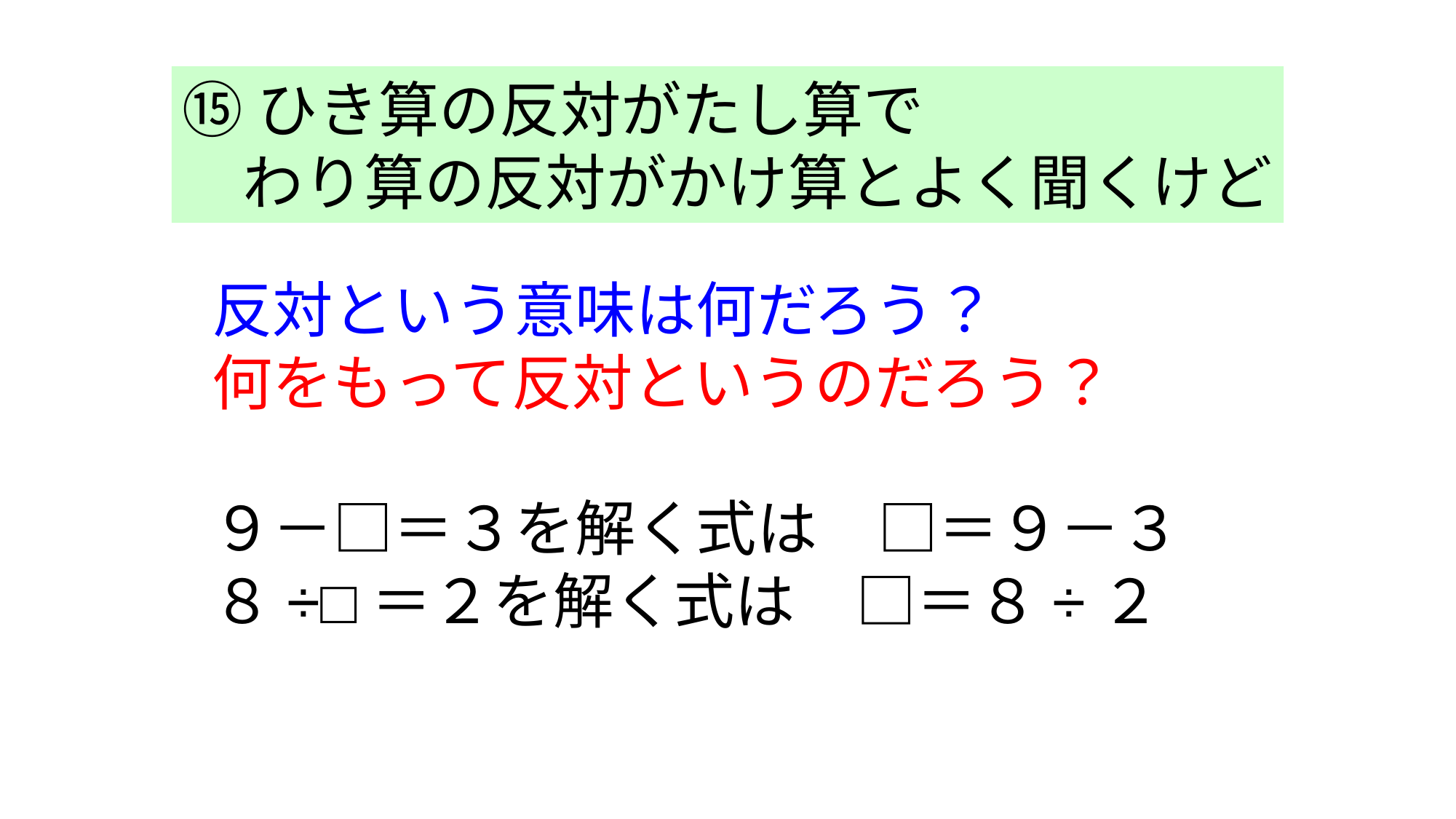

⑮ひき算の反対がたし算で
　わり算の反対がかけ算とよく聞くけど
反対という意味は何だろう？
何をもって反対というのだろう？

９－□＝３を解く式は　□＝９－３
８÷□＝２を解く式は　□＝８÷２